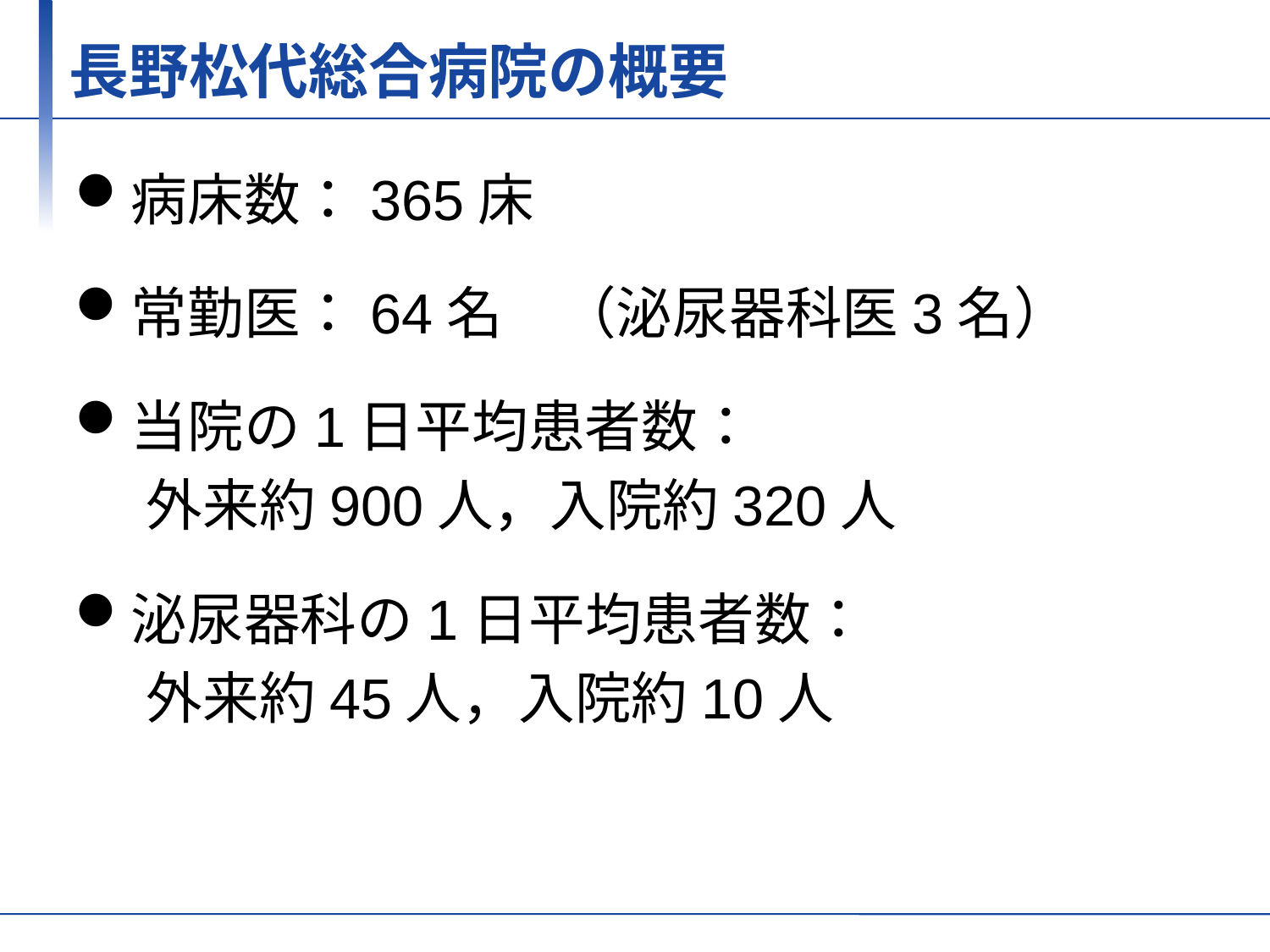

# 長野松代総合病院の概要
病床数：365床

常勤医：64名　（泌尿器科医3名）

当院の1日平均患者数：
　外来約900人，入院約320人

泌尿器科の1日平均患者数：
　外来約45人，入院約10人